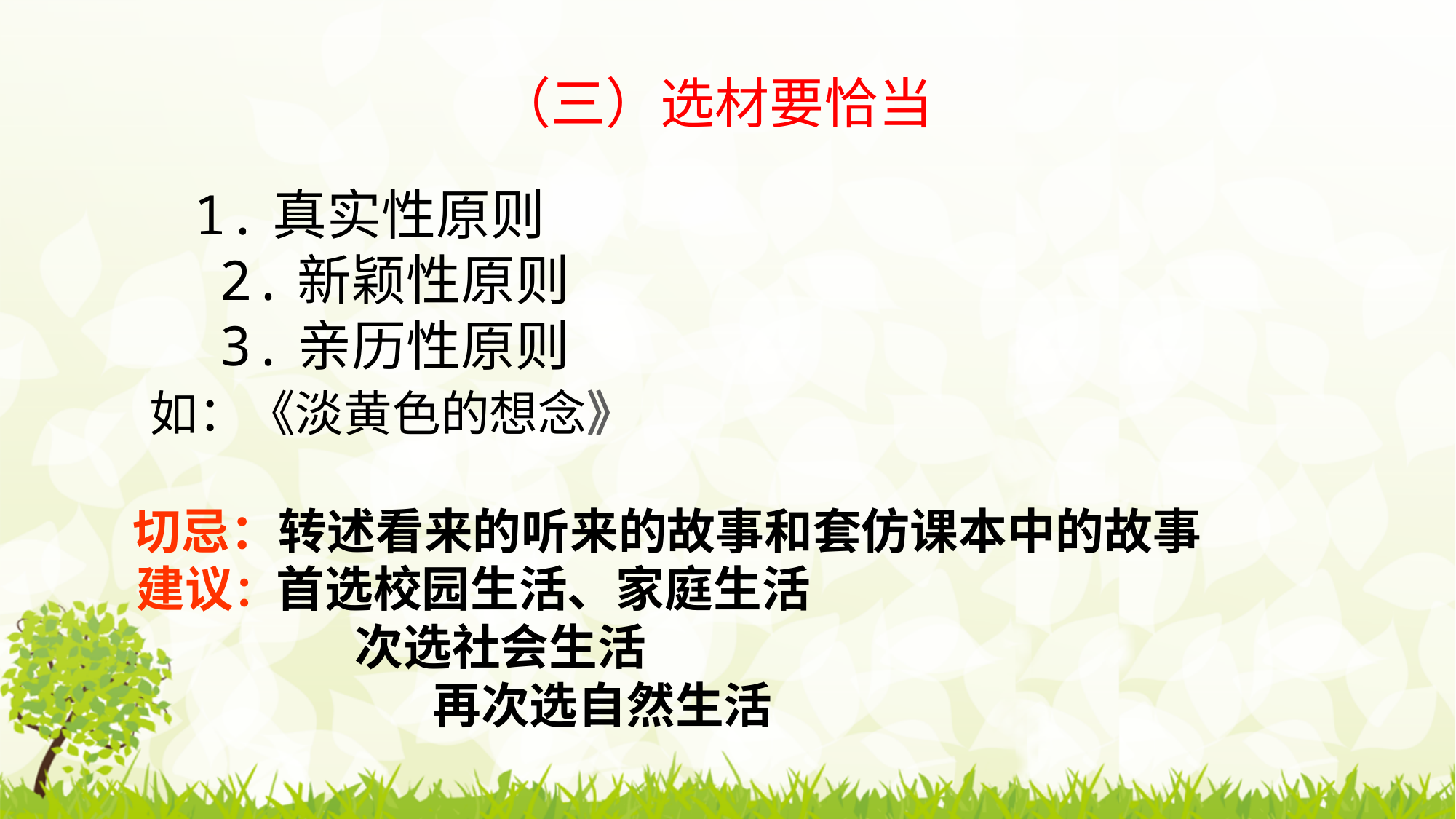

（三）选材要恰当
       1.真实性原则
    2.新颖性原则
    3.亲历性原则
    如：《淡黄色的想念》

   切忌：转述看来的听来的故事和套仿课本中的故事
    建议：首选校园生活、家庭生活
                       次选社会生活
                              再次选自然生活